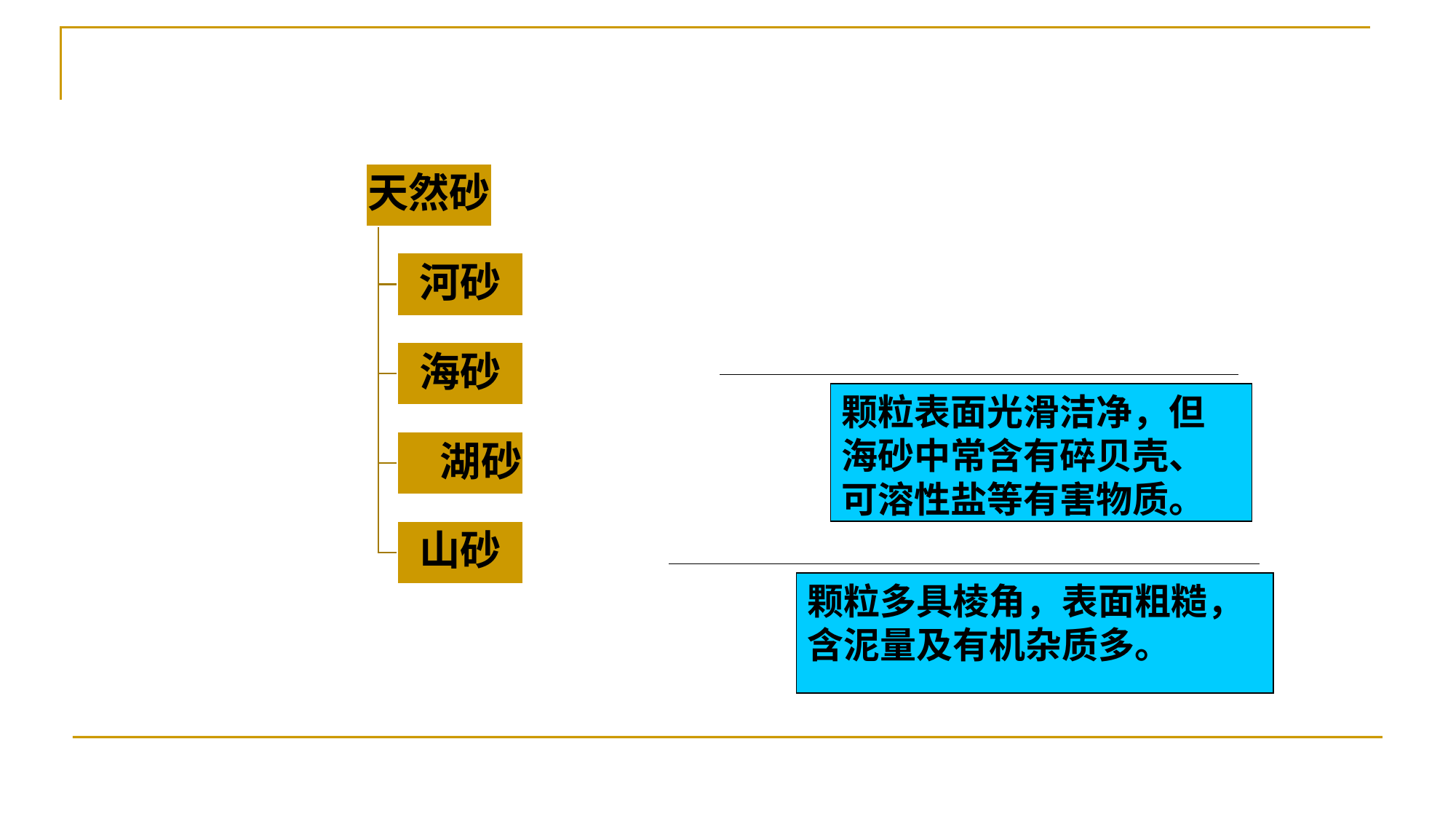

天然砂
河砂
海砂
　湖砂
山砂
颗粒表面光滑洁净，但海砂中常含有碎贝壳、可溶性盐等有害物质。
颗粒多具棱角，表面粗糙，含泥量及有机杂质多。